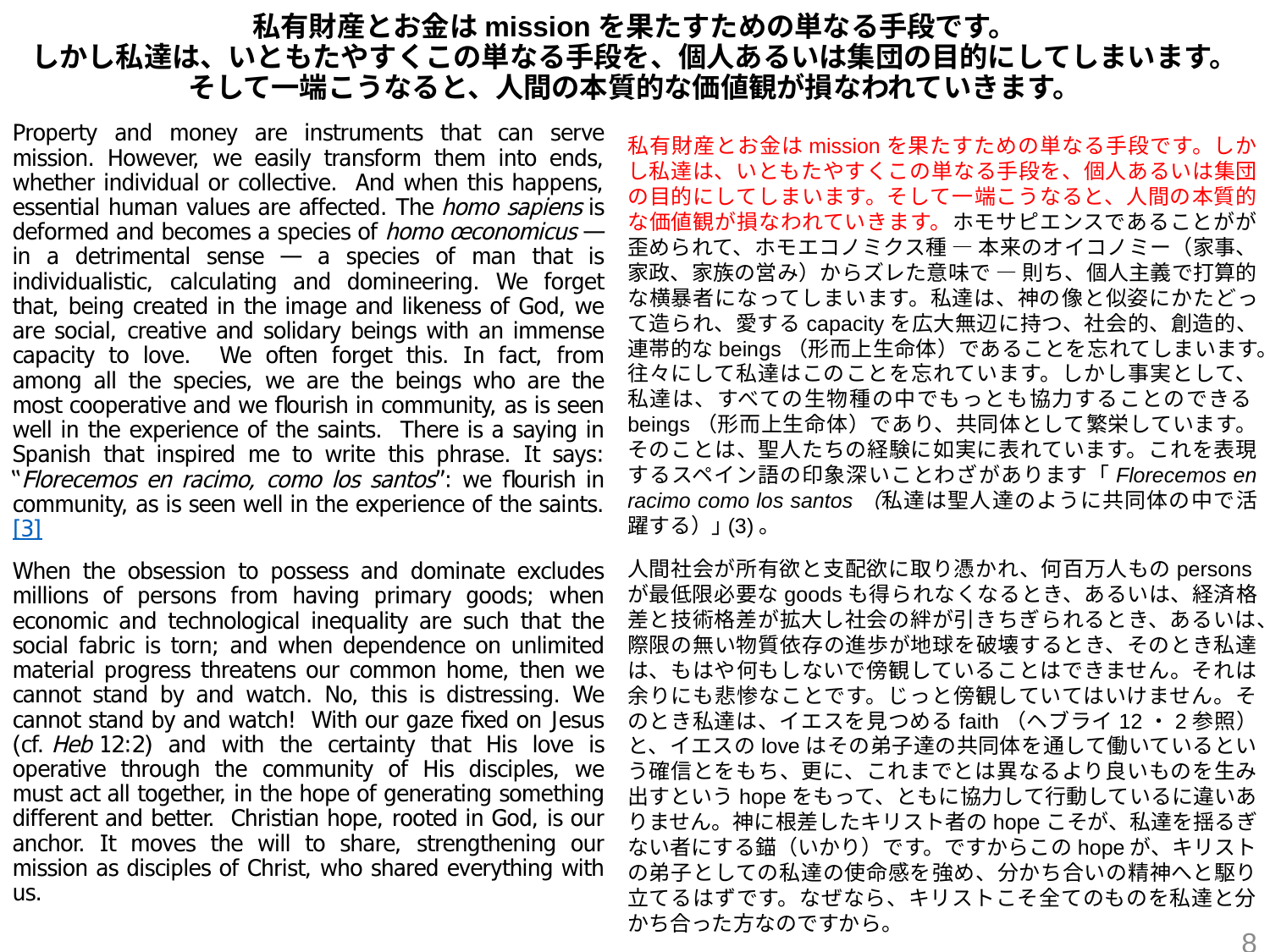

# 私有財産とお金はmissionを果たすための単なる手段です。 しかし私達は、いともたやすくこの単なる手段を、個人あるいは集団の目的にしてしまいます。 そして一端こうなると、人間の本質的な価値観が損なわれていきます。
Property and money are instruments that can serve mission. However, we easily transform them into ends, whether individual or collective.  And when this happens, essential human values are affected. The homo sapiens is deformed and becomes a species of homo œconomicus — in a detrimental sense — a species of man that is individualistic, calculating and domineering. We forget that, being created in the image and likeness of God, we are social, creative and solidary beings with an immense capacity to love.  We often forget this. In fact, from among all the species, we are the beings who are the most cooperative and we flourish in community, as is seen well in the experience of the saints.  There is a saying in Spanish that inspired me to write this phrase. It says: “Florecemos en racimo, como los santos”: we flourish in community, as is seen well in the experience of the saints.[3]
When the obsession to possess and dominate excludes millions of persons from having primary goods; when economic and technological inequality are such that the social fabric is torn; and when dependence on unlimited material progress threatens our common home, then we cannot stand by and watch. No, this is distressing. We cannot stand by and watch!  With our gaze fixed on Jesus (cf. Heb 12:2) and with the certainty that His love is operative through the community of His disciples, we must act all together, in the hope of generating something different and better.  Christian hope, rooted in God, is our anchor. It moves the will to share, strengthening our mission as disciples of Christ, who shared everything with us.

私有財産とお金はmissionを果たすための単なる手段です。しかし私達は、いともたやすくこの単なる手段を、個人あるいは集団の目的にしてしまいます。そして一端こうなると、人間の本質的な価値観が損なわれていきます。ホモサピエンスであることがが歪められて、ホモエコノミクス種 ― 本来のオイコノミー（家事、家政、家族の営み）からズレた意味で ― 則ち、個人主義で打算的な横暴者になってしまいます。私達は、神の像と似姿にかたどって造られ、愛するcapacityを広大無辺に持つ、社会的、創造的、連帯的なbeings（形而上生命体）であることを忘れてしまいます。往々にして私達はこのことを忘れています。しかし事実として、私達は、すべての生物種の中でもっとも協力することのできるbeings（形而上生命体）であり、共同体として繁栄しています。そのことは、聖人たちの経験に如実に表れています。これを表現するスペイン語の印象深いことわざがあります「Florecemos en racimo como los santos（私達は聖人達のように共同体の中で活躍する）｣(3)。
人間社会が所有欲と支配欲に取り憑かれ、何百万人ものpersonsが最低限必要なgoodsも得られなくなるとき、あるいは、経済格差と技術格差が拡大し社会の絆が引きちぎられるとき、あるいは、際限の無い物質依存の進歩が地球を破壊するとき、そのとき私達は、もはや何もしないで傍観していることはできません。それは余りにも悲惨なことです。じっと傍観していてはいけません。そのとき私達は、イエスを見つめるfaith（ヘブライ12・2参照）と、イエスのloveはその弟子達の共同体を通して働いているという確信とをもち、更に、これまでとは異なるより良いものを生み出すというhopeをもって、ともに協力して行動しているに違いありません。神に根差したキリスト者のhopeこそが、私達を揺るぎない者にする錨（いかり）です。ですからこのhopeが、キリストの弟子としての私達の使命感を強め、分かち合いの精神へと駆り立てるはずです。なぜなら、キリストこそ全てのものを私達と分かち合った方なのですから。

8